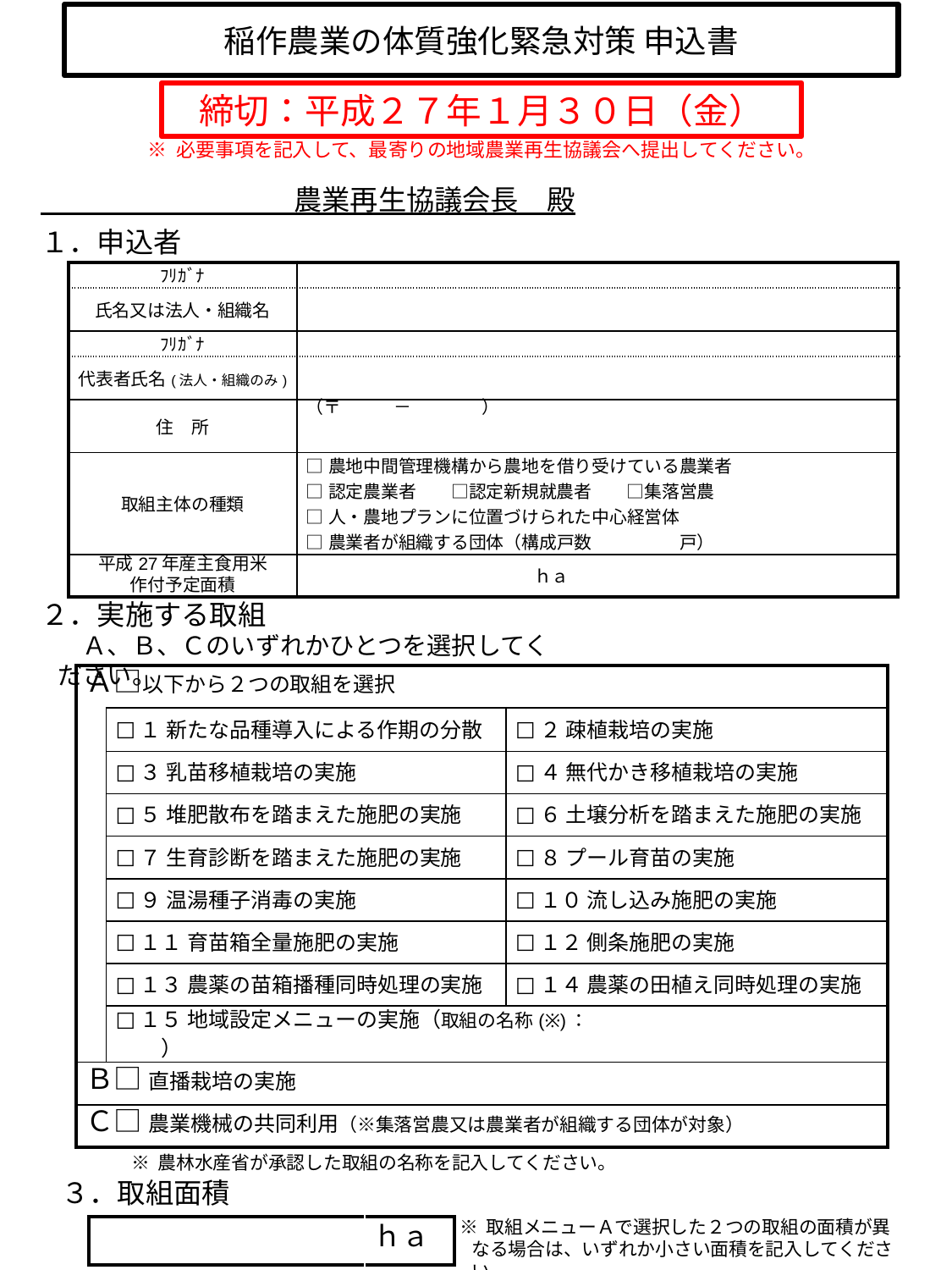

稲作農業の体質強化緊急対策 申込書
締切：平成２７年１月３０日（金）
※ 必要事項を記入して、最寄りの地域農業再生協議会へ提出してください。

　　　　　　　　　農業再生協議会長　殿
１．申込者
| ﾌﾘｶﾞﾅ |  |
| --- | --- |
| 氏名又は法人・組織名 |  |
| ﾌﾘｶﾞﾅ |  |
| 代表者氏名(法人・組織のみ) |  |
| 住　所 | （〒　　　－　　　　） |
| 取組主体の種類 | □農地中間管理機構から農地を借り受けている農業者 □認定農業者　　□認定新規就農者　　□集落営農 □人・農地プランに位置づけられた中心経営体 □農業者が組織する団体（構成戸数　　　　　戸） |
| 平成27年産主食用米 作付予定面積 | ｈａ |
２．実施する取組
　Ａ、Ｂ、Ｃのいずれかひとつを選択してください。
| Ａ□以下から２つの取組を選択 |  |  |
| --- | --- | --- |
|  | １ 新たな品種導入による作期の分散 | ２ 疎植栽培の実施 |
|  | ３ 乳苗移植栽培の実施 | ４ 無代かき移植栽培の実施 |
|  | ５ 堆肥散布を踏まえた施肥の実施 | ６ 土壌分析を踏まえた施肥の実施 |
|  | ７ 生育診断を踏まえた施肥の実施 | ８ プール育苗の実施 |
|  | ９ 温湯種子消毒の実施 | １０ 流し込み施肥の実施 |
|  | １１ 育苗箱全量施肥の実施 | １２ 側条施肥の実施 |
|  | １３ 農薬の苗箱播種同時処理の実施 | １４ 農薬の田植え同時処理の実施 |
|  | １５ 地域設定メニューの実施（取組の名称(※)：　　　　　　　　　　　　　　） |  |
| Ｂ□ 直播栽培の実施 |  |  |
| Ｃ□ 農業機械の共同利用（※集落営農又は農業者が組織する団体が対象） |  |  |
※ 農林水産省が承認した取組の名称を記入してください。
３．取組面積
※ 取組メニューＡで選択した２つの取組の面積が異なる場合は、いずれか小さい面積を記入してください。
|  | ｈａ |
| --- | --- |